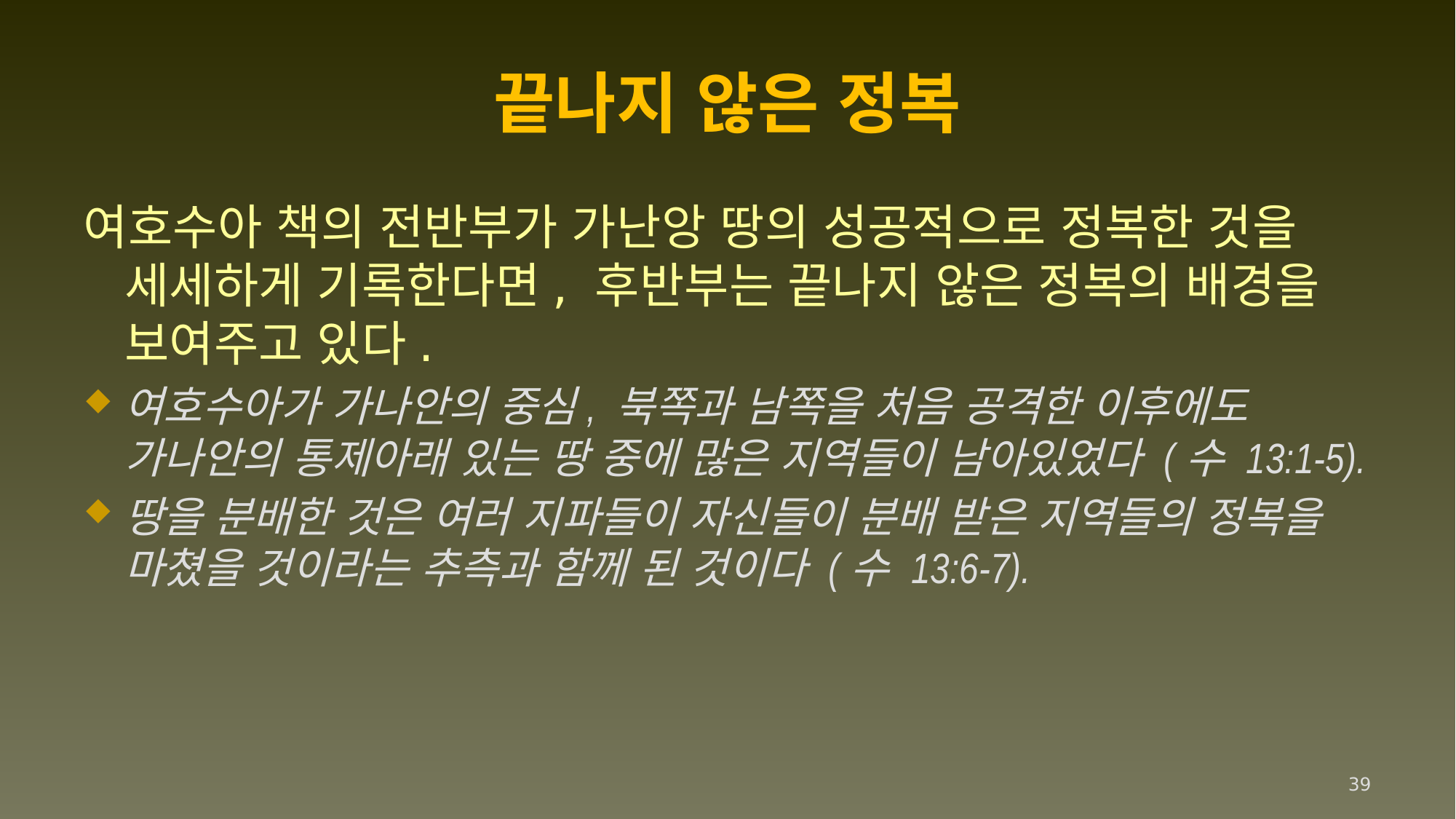

# 끝나지 않은 정복
여호수아 책의 전반부가 가난앙 땅의 성공적으로 정복한 것을 세세하게 기록한다면, 후반부는 끝나지 않은 정복의 배경을 보여주고 있다.
여호수아가 가나안의 중심, 북쪽과 남쪽을 처음 공격한 이후에도 가나안의 통제아래 있는 땅 중에 많은 지역들이 남아있었다 (수 13:1-5).
땅을 분배한 것은 여러 지파들이 자신들이 분배 받은 지역들의 정복을 마쳤을 것이라는 추측과 함께 된 것이다 (수 13:6-7).
39